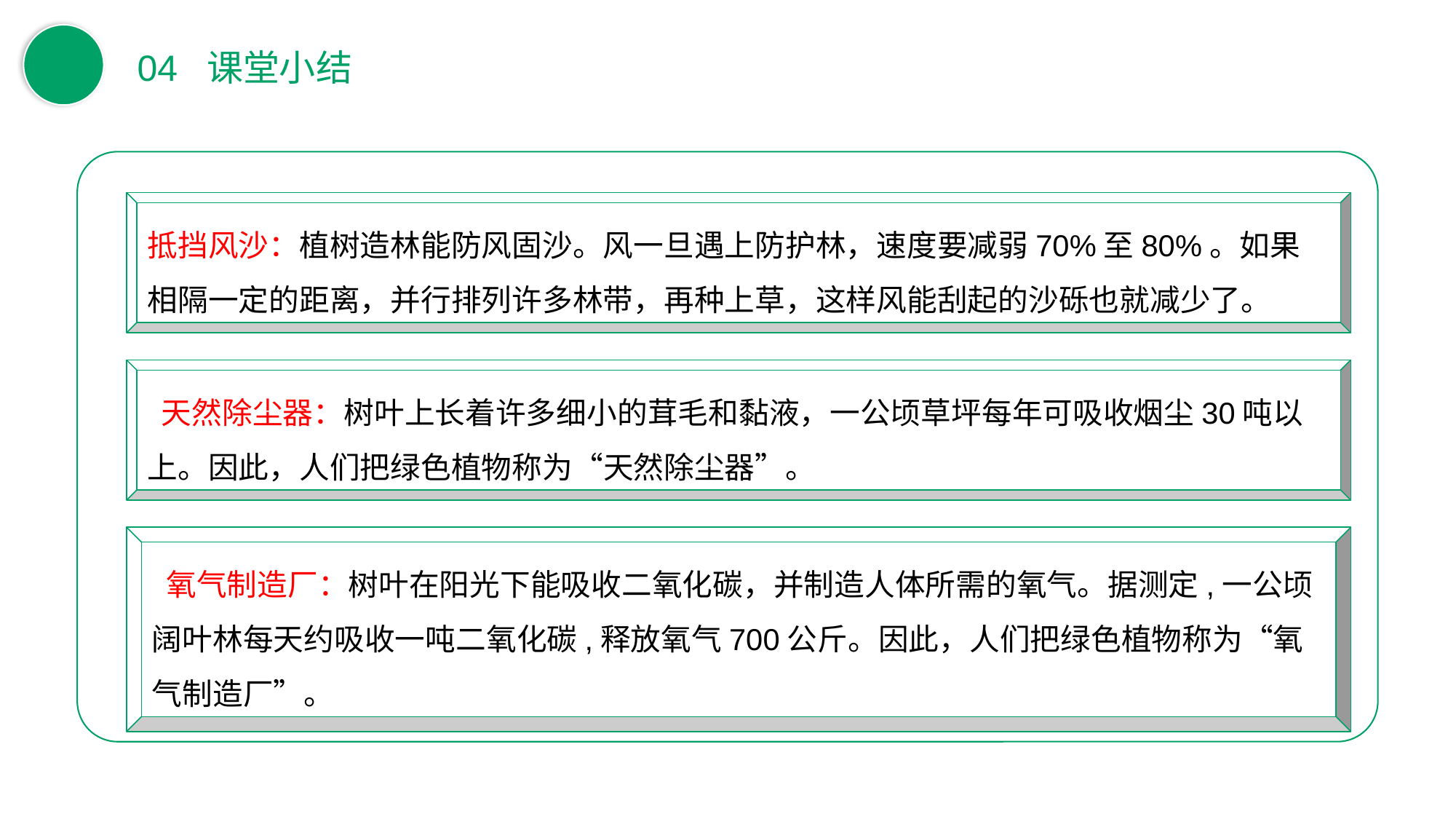

04  课堂小结
抵挡风沙：植树造林能防风固沙。风一旦遇上防护林，速度要减弱70%至80%。如果相隔一定的距离，并行排列许多林带，再种上草，这样风能刮起的沙砾也就减少了。
 天然除尘器：树叶上长着许多细小的茸毛和黏液，一公顷草坪每年可吸收烟尘30吨以上。因此，人们把绿色植物称为“天然除尘器”。
 氧气制造厂：树叶在阳光下能吸收二氧化碳，并制造人体所需的氧气。据测定,一公顷阔叶林每天约吸收一吨二氧化碳,释放氧气700公斤。因此，人们把绿色植物称为“氧气制造厂”。